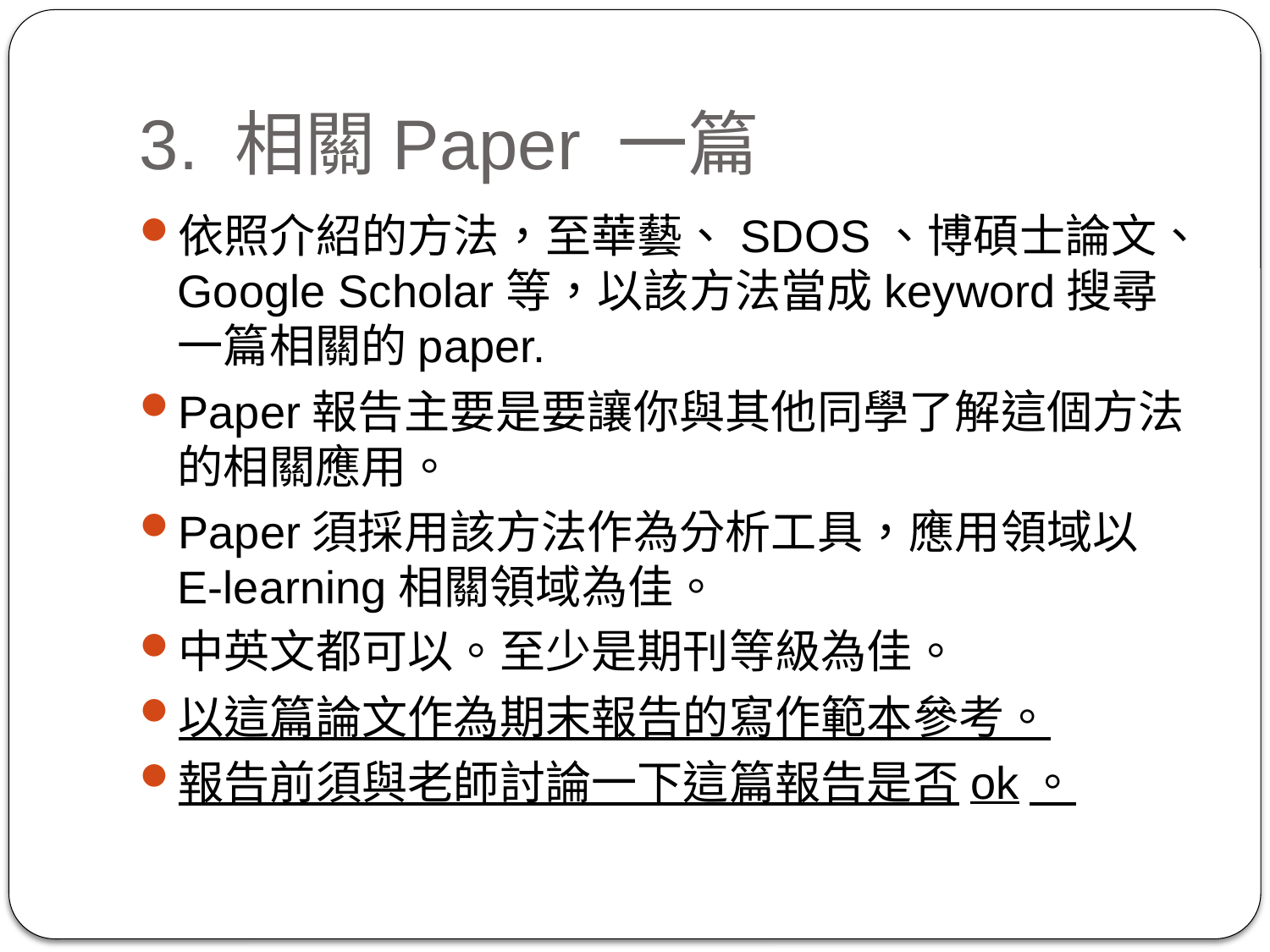

# 3. 相關Paper 一篇
依照介紹的方法，至華藝、SDOS、博碩士論文、Google Scholar等，以該方法當成keyword搜尋一篇相關的paper.
Paper報告主要是要讓你與其他同學了解這個方法的相關應用。
Paper須採用該方法作為分析工具，應用領域以E-learning相關領域為佳。
中英文都可以。至少是期刊等級為佳。
以這篇論文作為期末報告的寫作範本參考。
報告前須與老師討論一下這篇報告是否ok。